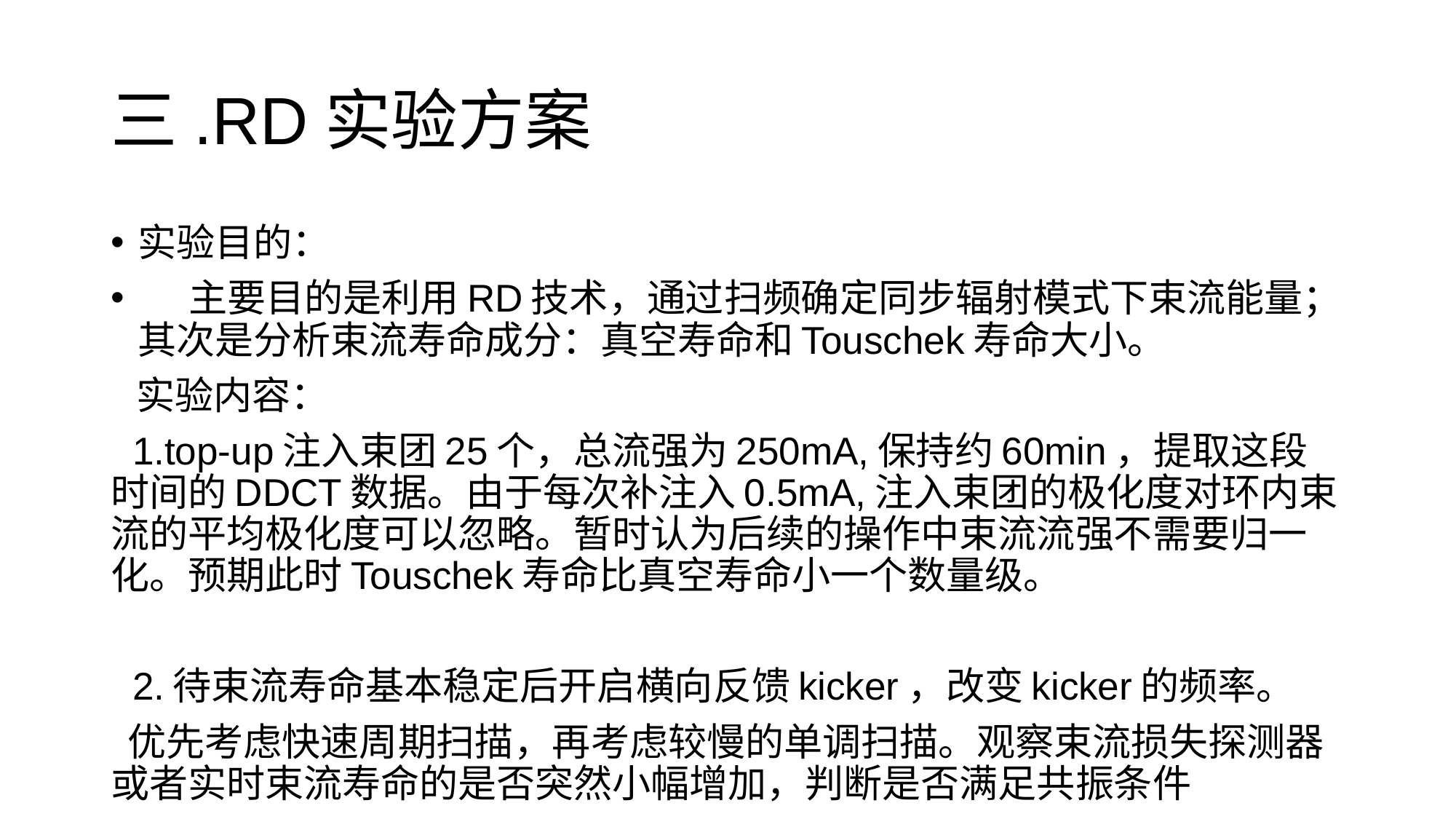

# 三.RD实验方案
实验目的：
     主要目的是利用RD技术，通过扫频确定同步辐射模式下束流能量；其次是分析束流寿命成分：真空寿命和Touschek寿命大小。
  实验内容：
  1.top-up注入束团25个，总流强为250mA,保持约60min，提取这段时间的DDCT数据。由于每次补注入0.5mA,注入束团的极化度对环内束流的平均极化度可以忽略。暂时认为后续的操作中束流流强不需要归一化。预期此时Touschek寿命比真空寿命小一个数量级。

  2.待束流寿命基本稳定后开启横向反馈kicker，改变kicker的频率。
 优先考虑快速周期扫描，再考虑较慢的单调扫描。观察束流损失探测器或者实时束流寿命的是否突然小幅增加，判断是否满足共振条件